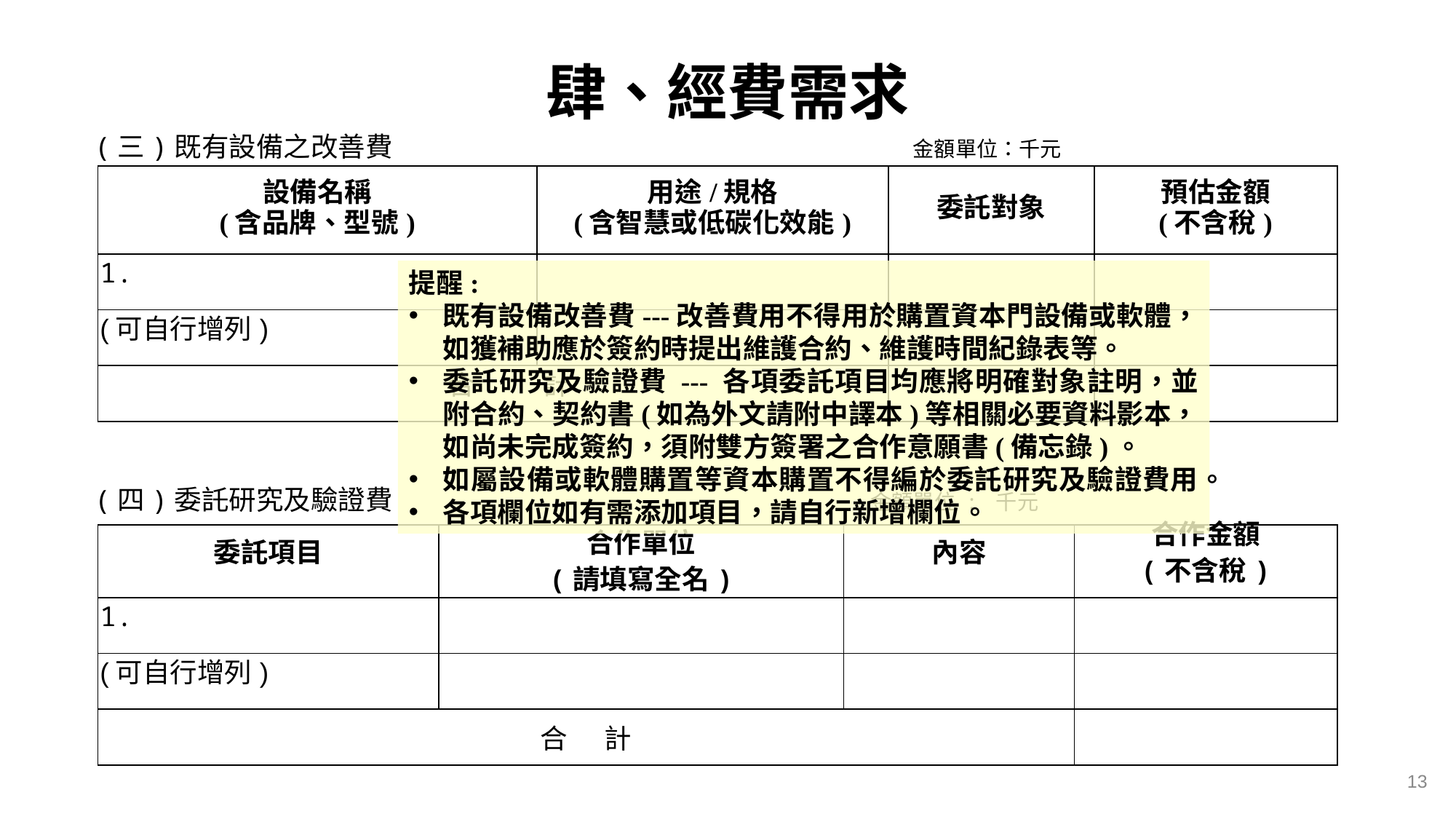

# 肆、經費需求
(三)既有設備之改善費                        　　　　　　　　　　                金額單位：千元

(四)委託研究及驗證費                                          　　　　　　　　金額單位 : 千元

| 設備名稱 (含品牌、型號) | 用途/規格 (含智慧或低碳化效能) | 委託對象 | 預估金額 (不含稅) |
| --- | --- | --- | --- |
| 1. |  |  |  |
| (可自行增列) |  |  |  |
| 合 計 |  |  |  |
提醒:
既有設備改善費---改善費用不得用於購置資本門設備或軟體，如獲補助應於簽約時提出維護合約、維護時間紀錄表等。
委託研究及驗證費 --- 各項委託項目均應將明確對象註明，並附合約、契約書(如為外文請附中譯本)等相關必要資料影本，如尚未完成簽約，須附雙方簽署之合作意願書(備忘錄)。
如屬設備或軟體購置等資本購置不得編於委託研究及驗證費用。
各項欄位如有需添加項目，請自行新增欄位。
| 委託項目 | 合作單位 (請填寫全名) | 內容 | 合作金額 (不含稅) |
| --- | --- | --- | --- |
| 1. |  |  |  |
| (可自行增列) |  |  |  |
| 合 計 |  |  |  |
13